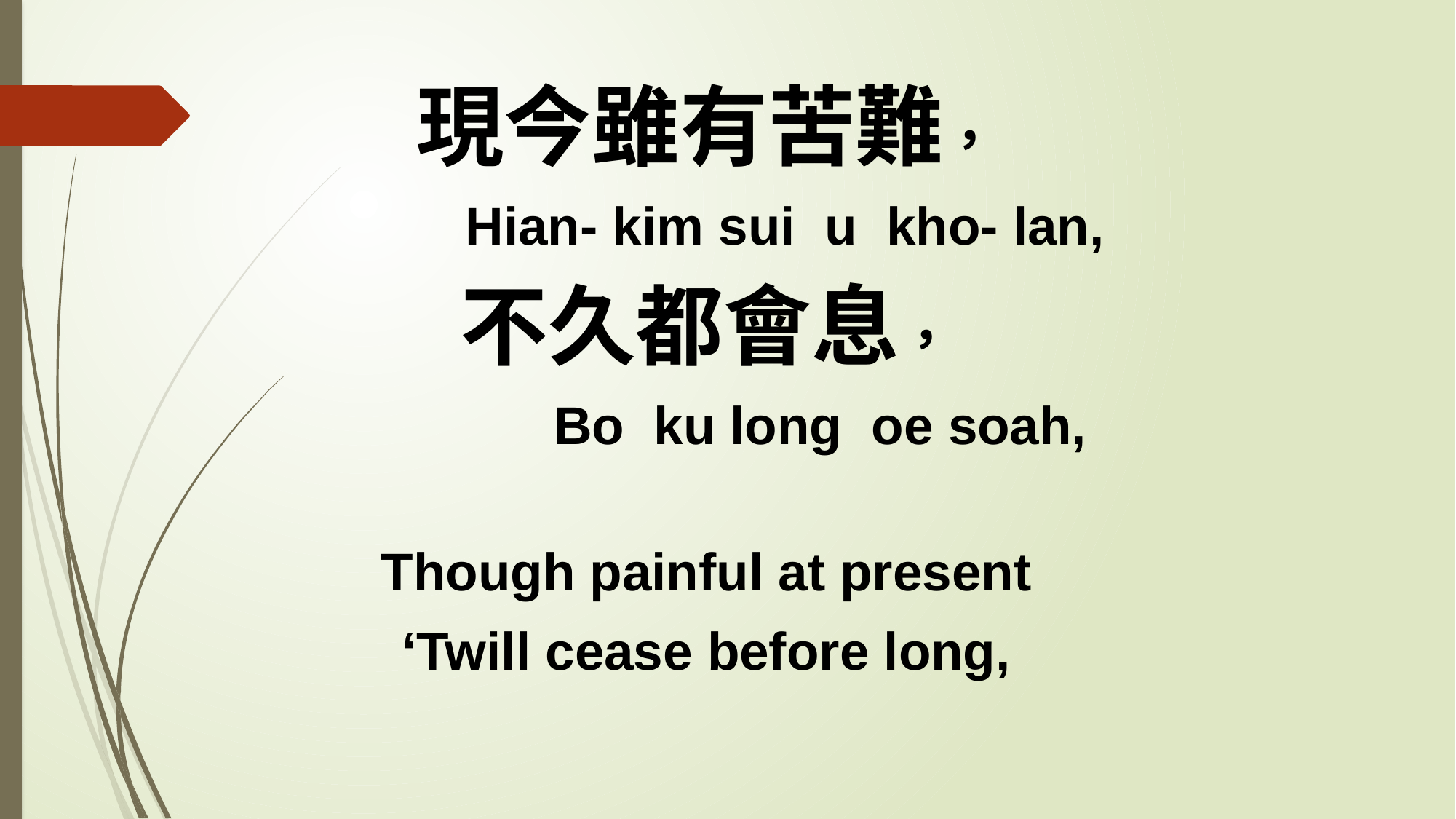

現今雖有苦難，
                   Hian- kim sui  u  kho- lan,
不久都會息，
                         Bo  ku long  oe soah,

Though painful at present
‘Twill cease before long,